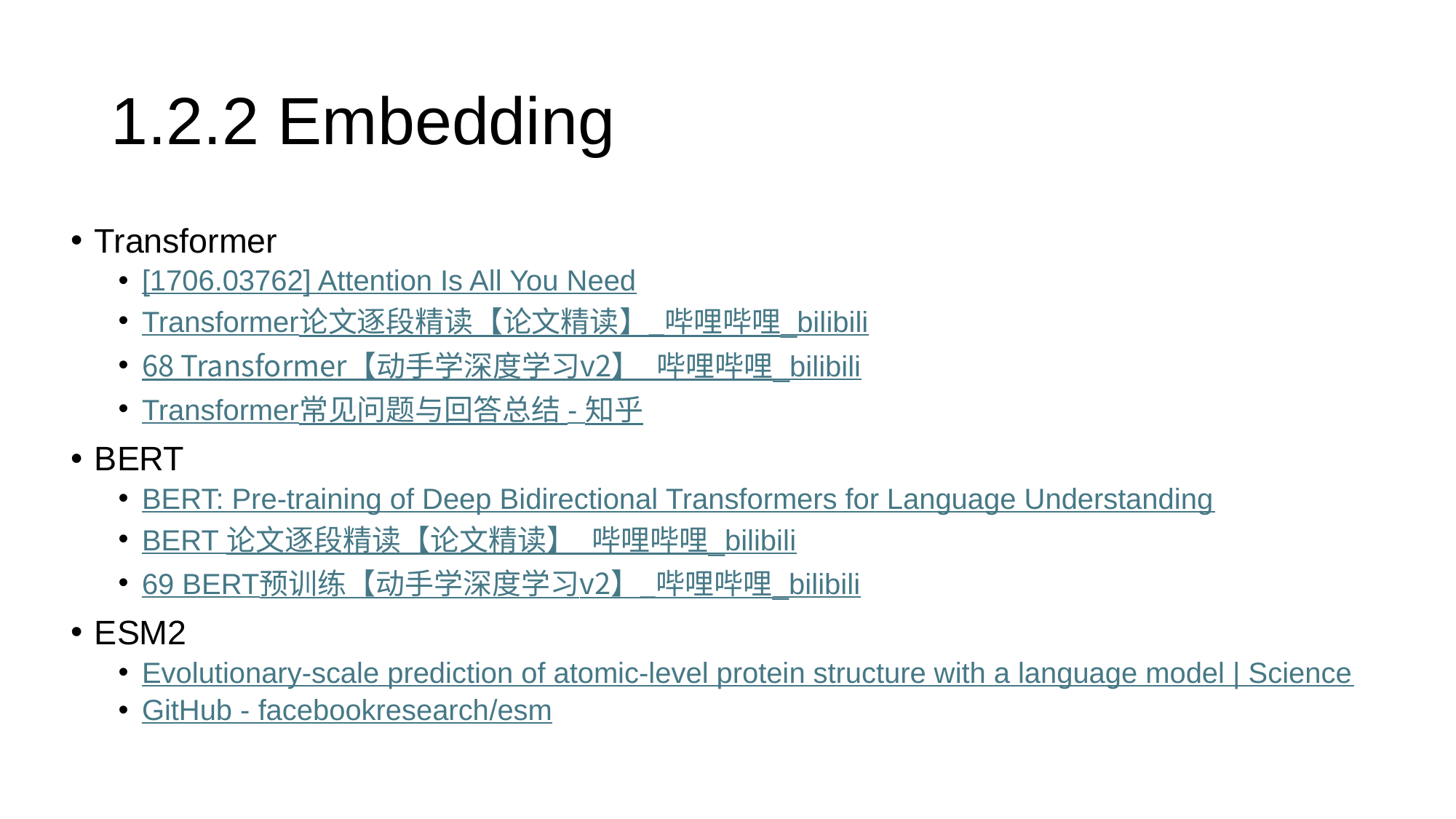

# 1.2.2 Embedding
Transformer
[1706.03762] Attention Is All You Need
Transformer论文逐段精读【论文精读】_哔哩哔哩_bilibili
68 Transformer【动手学深度学习v2】_哔哩哔哩_bilibili
Transformer常见问题与回答总结 - 知乎
BERT
BERT: Pre-training of Deep Bidirectional Transformers for Language Understanding
BERT 论文逐段精读【论文精读】_哔哩哔哩_bilibili
69 BERT预训练【动手学深度学习v2】_哔哩哔哩_bilibili
ESM2
Evolutionary-scale prediction of atomic-level protein structure with a language model | Science
GitHub - facebookresearch/esm